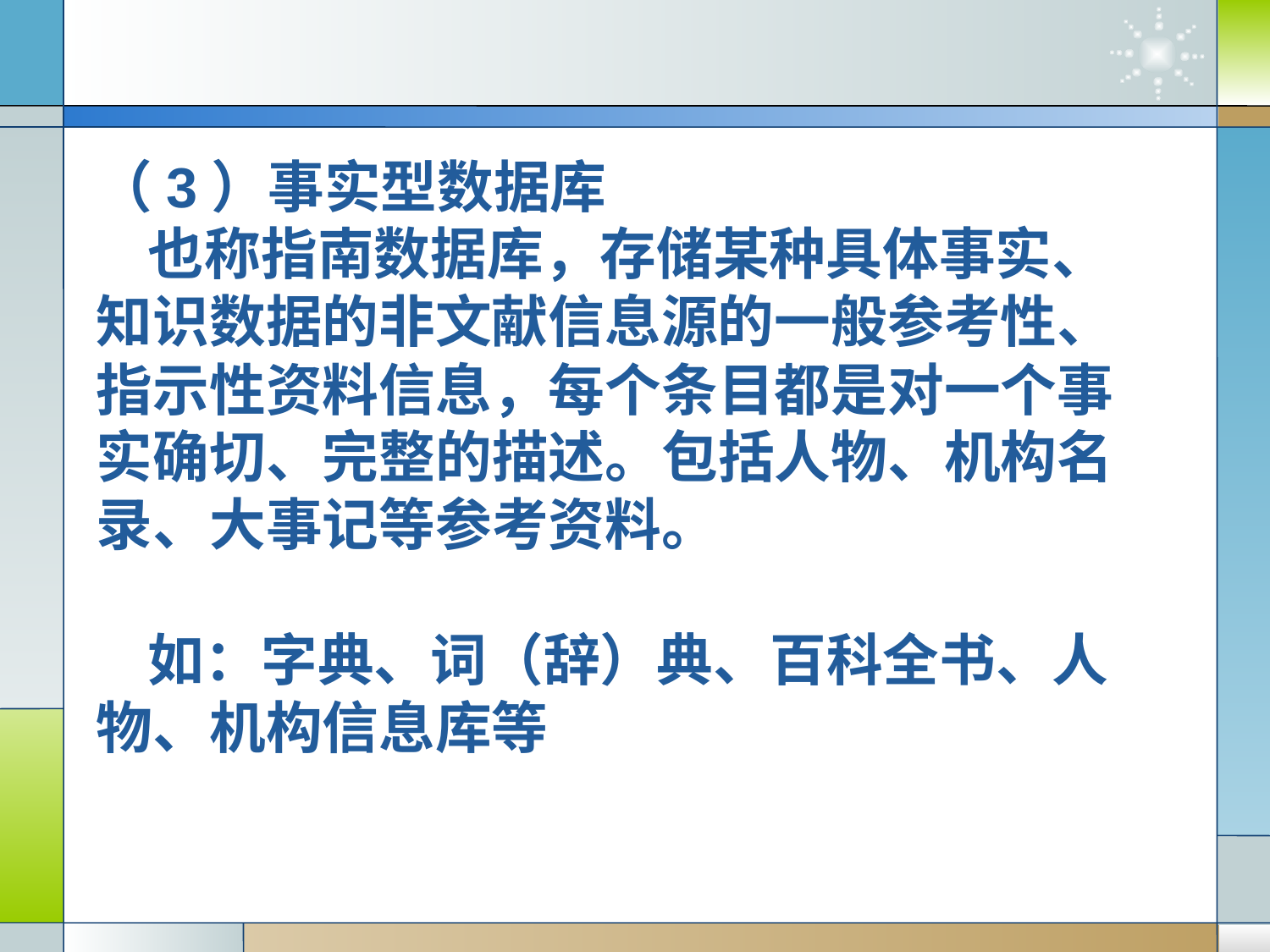

（3）事实型数据库
    也称指南数据库，存储某种具体事实、知识数据的非文献信息源的一般参考性、指示性资料信息，每个条目都是对一个事实确切、完整的描述。包括人物、机构名录、大事记等参考资料。
    如：字典、词（辞）典、百科全书、人物、机构信息库等